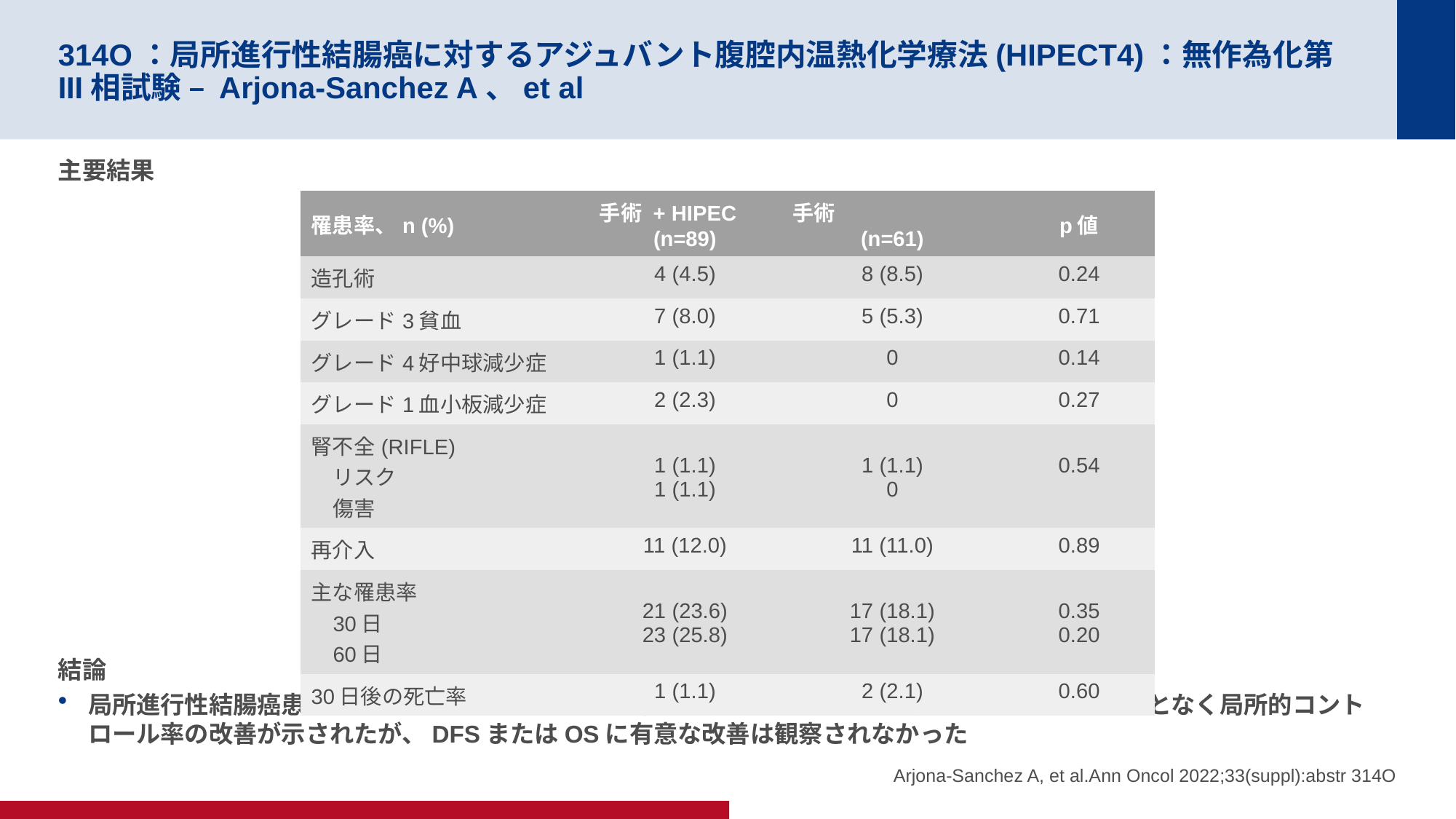

# 314O：局所進行性結腸癌に対するアジュバント腹腔内温熱化学療法(HIPECT4)：無作為化第III相試験 – Arjona-Sanchez A、et al
主要結果
結論
局所進行性結腸癌患者において、アジュバント腹腔内温熱化学療法により、罹患率を増加させることなく局所的コントロール率の改善が示されたが、DFSまたはOSに有意な改善は観察されなかった
| 罹患率、n (%) | 手術 + HIPEC (n=89) | 手術 (n=61) | p値 |
| --- | --- | --- | --- |
| 造孔術 | 4 (4.5) | 8 (8.5) | 0.24 |
| グレード3貧血 | 7 (8.0) | 5 (5.3) | 0.71 |
| グレード4好中球減少症 | 1 (1.1) | 0 | 0.14 |
| グレード1血小板減少症 | 2 (2.3) | 0 | 0.27 |
| 腎不全(RIFLE) リスク 傷害 | 1 (1.1) 1 (1.1) | 1 (1.1) 0 | 0.54 |
| 再介入 | 11 (12.0) | 11 (11.0) | 0.89 |
| 主な罹患率 30日 60日 | 21 (23.6) 23 (25.8) | 17 (18.1) 17 (18.1) | 0.35 0.20 |
| 30日後の死亡率 | 1 (1.1) | 2 (2.1) | 0.60 |
Arjona-Sanchez A, et al.Ann Oncol 2022;33(suppl):abstr 314O